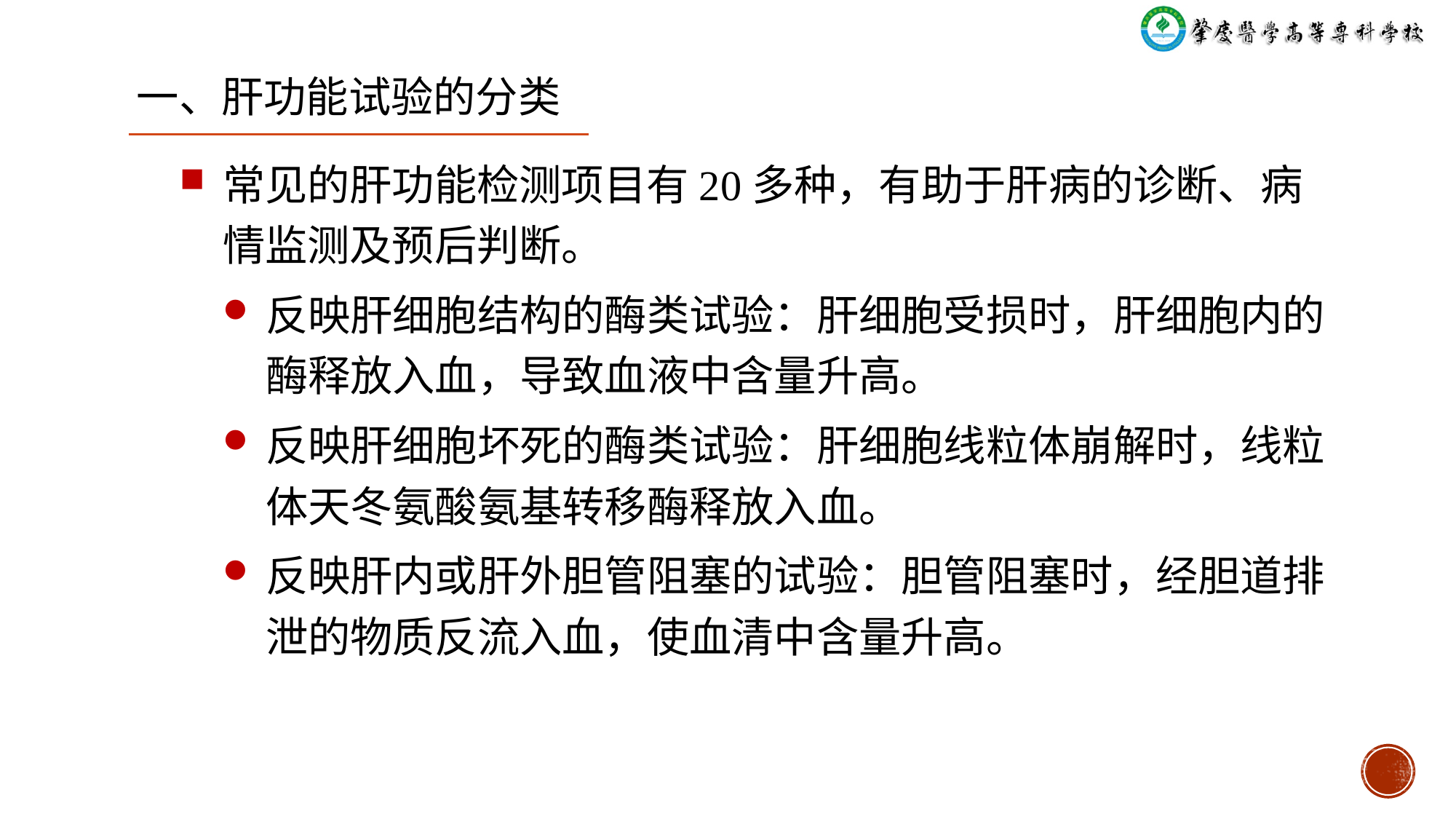

一、肝功能试验的分类
常见的肝功能检测项目有20多种，有助于肝病的诊断、病情监测及预后判断。
反映肝细胞结构的酶类试验：肝细胞受损时，肝细胞内的酶释放入血，导致血液中含量升高。
反映肝细胞坏死的酶类试验：肝细胞线粒体崩解时，线粒体天冬氨酸氨基转移酶释放入血。
反映肝内或肝外胆管阻塞的试验：胆管阻塞时，经胆道排泄的物质反流入血，使血清中含量升高。